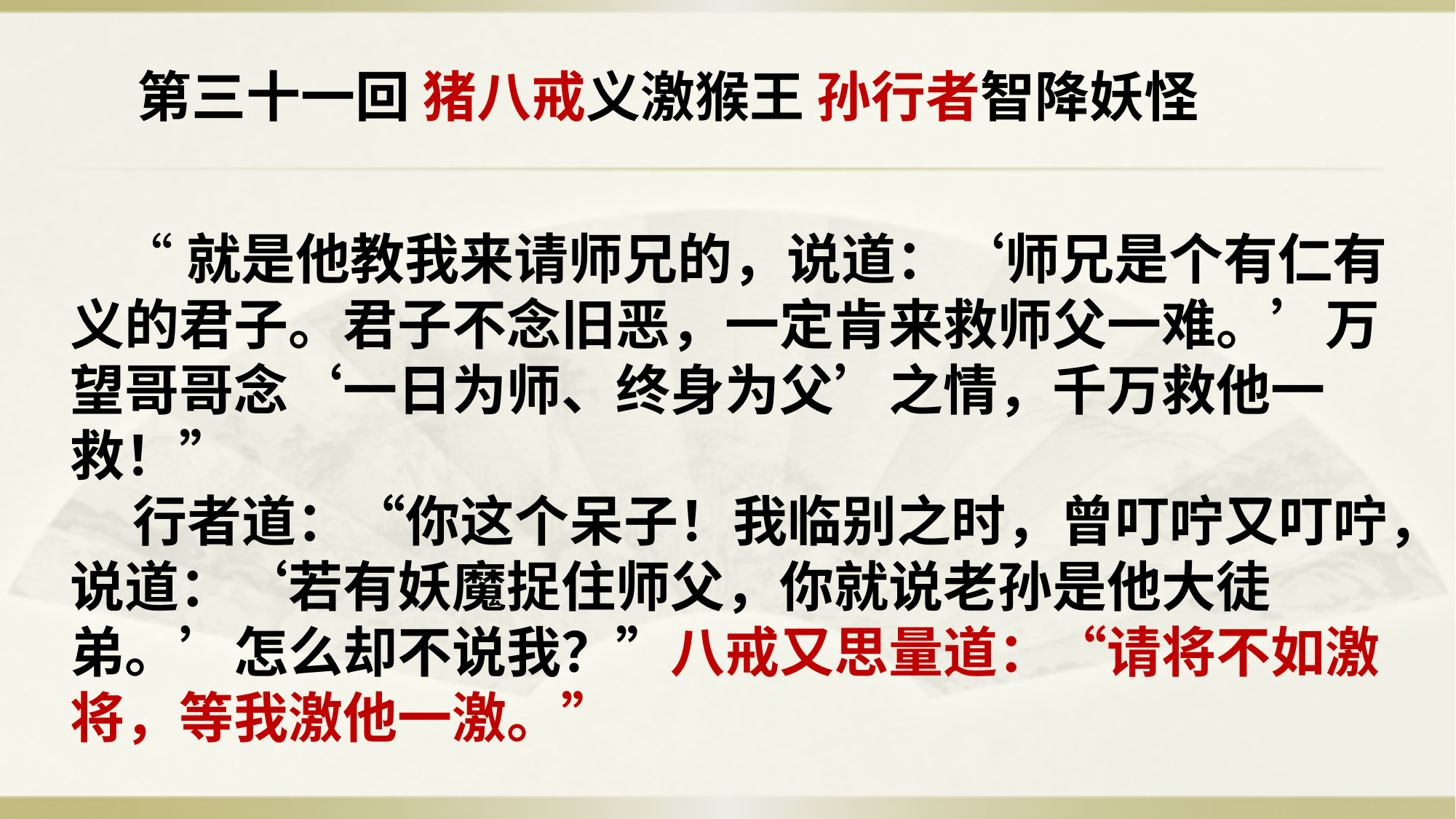

# 第三十一回 猪八戒义激猴王 孙行者智降妖怪
    “就是他教我来请师兄的，说道：‘师兄是个有仁有义的君子。君子不念旧恶，一定肯来救师父一难。’万望哥哥念‘一日为师、终身为父’之情，千万救他一救！”
    行者道：“你这个呆子！我临别之时，曾叮咛又叮咛，说道：‘若有妖魔捉住师父，你就说老孙是他大徒弟。’怎么却不说我？”八戒又思量道：“请将不如激将，等我激他一激。”